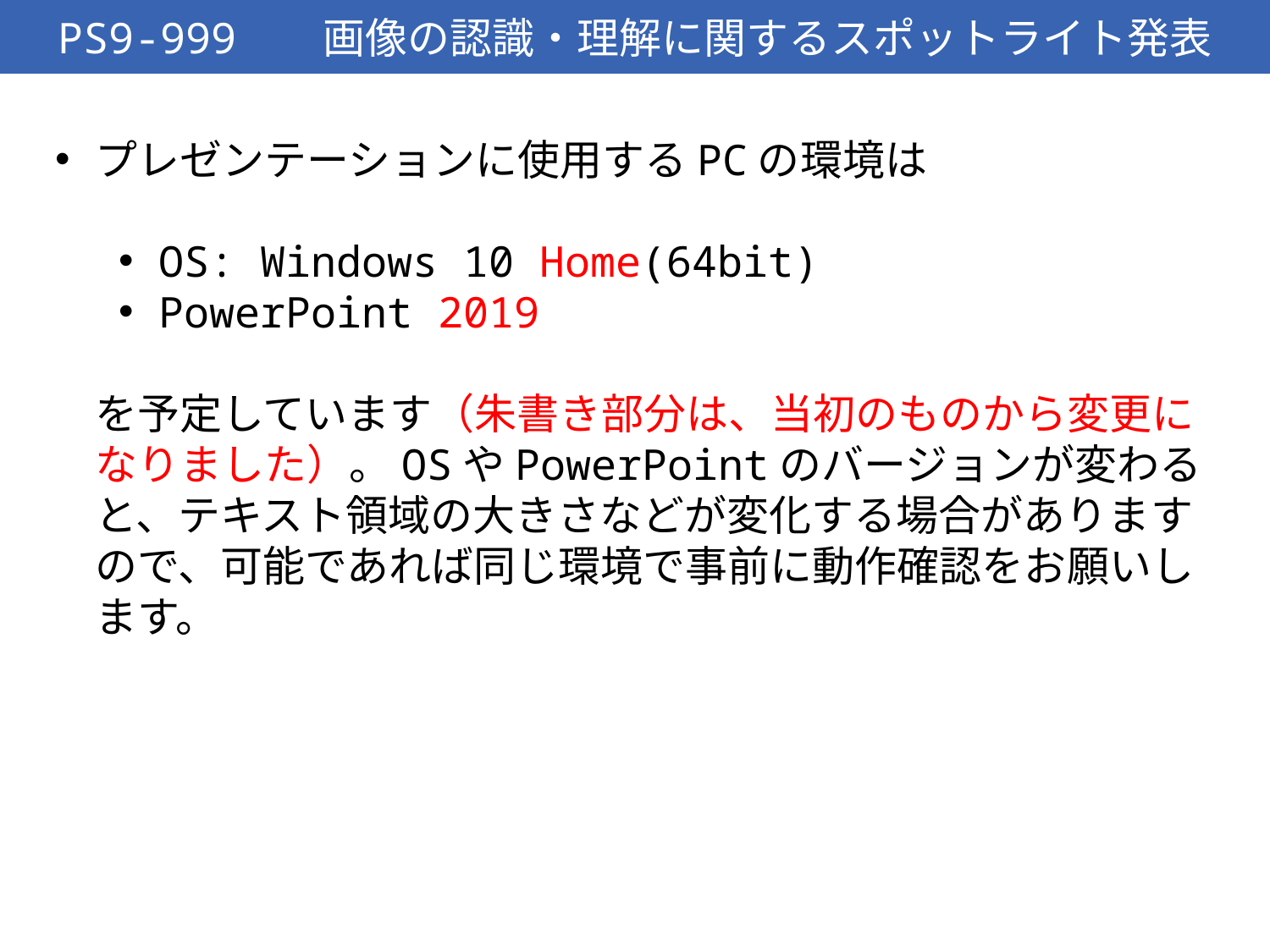

PS9-999   画像の認識・理解に関するスポットライト発表
プレゼンテーションに使用するPCの環境は
OS: Windows 10 Home(64bit)
PowerPoint 2019
を予定しています（朱書き部分は、当初のものから変更になりました）。OSやPowerPointのバージョンが変わると、テキスト領域の大きさなどが変化する場合がありますので、可能であれば同じ環境で事前に動作確認をお願いします。